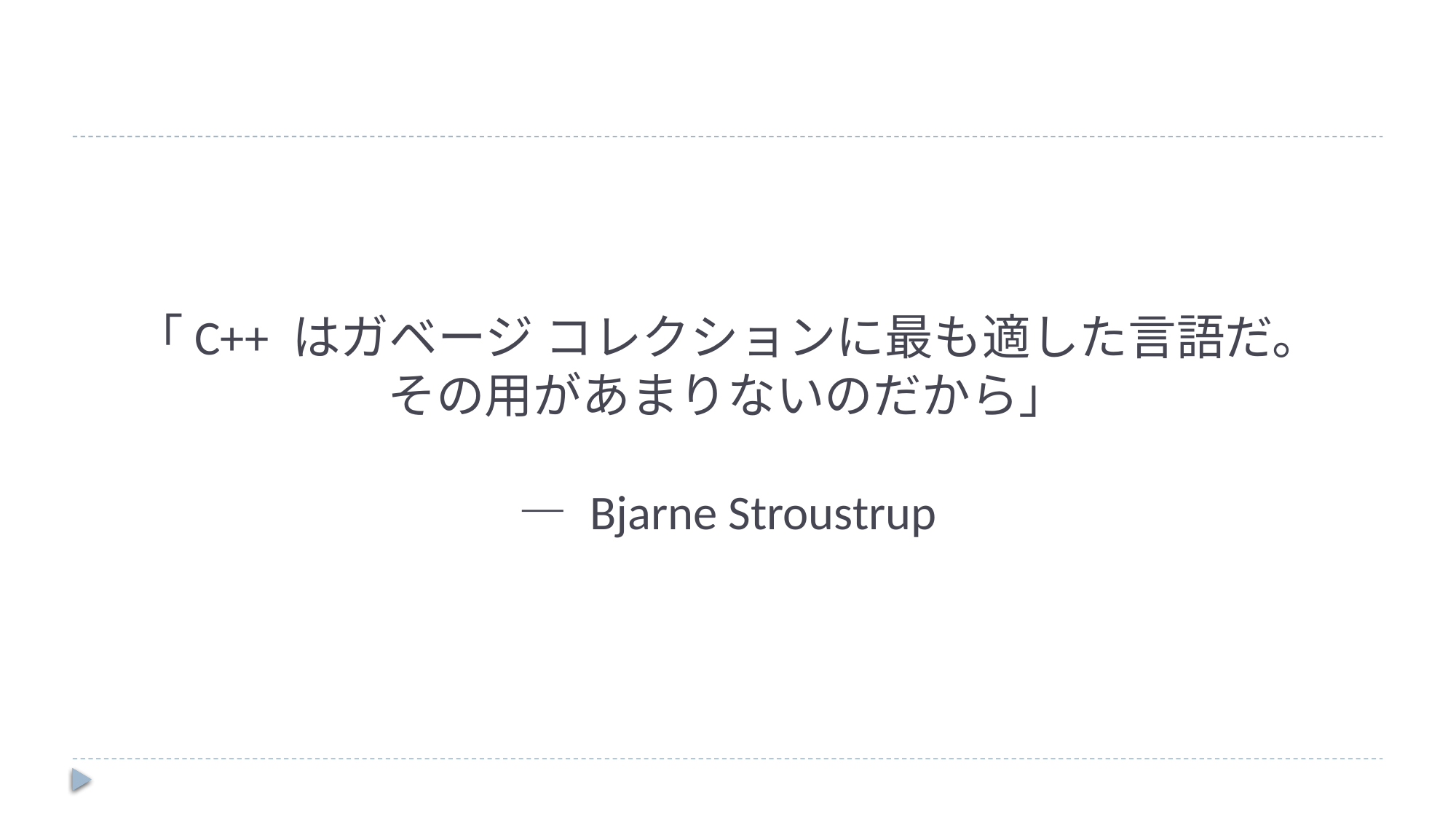

# 「C++ はガベージ コレクションに最も適した言語だ。 その用があまりないのだから」 — Bjarne Stroustrup